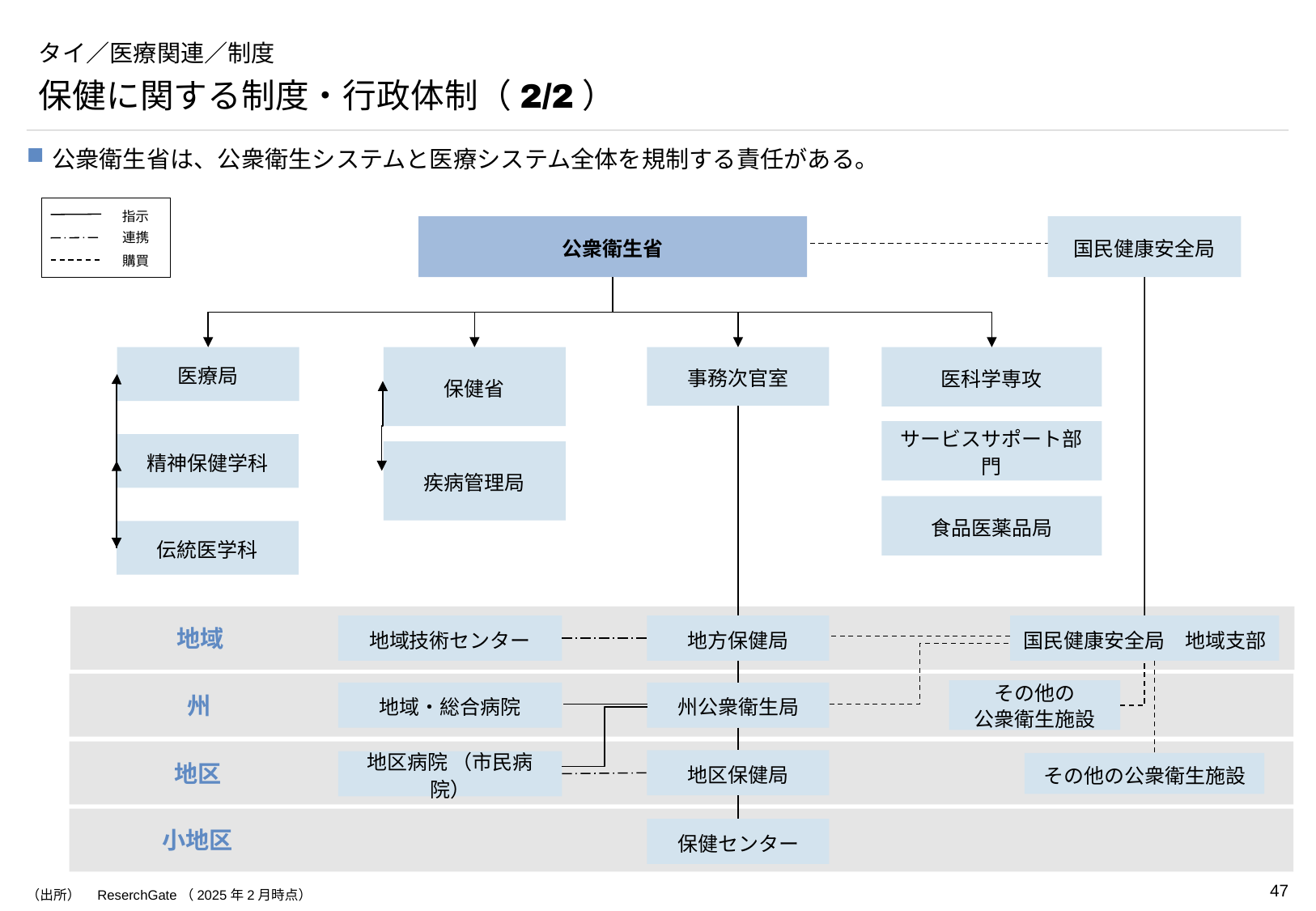

# タイ／医療関連／制度
保健に関する制度・行政体制（2/2）
公衆衛生省は、公衆衛生システムと医療システム全体を規制する責任がある。

指示
連携
購買
公衆衛生省
国民健康安全局
医療局
保健省
事務次官室
医科学専攻
サービスサポート部門
精神保健学科
疾病管理局
食品医薬品局
伝統医学科

地域技術センター
地方保健局
国民健康安全局　地域支部
地域

その他の
公衆衛生施設
地域・総合病院
州公衆衛生局
州

地区保健局
地区病院 （市民病院）
地区
その他の公衆衛生施設

保健センター
小地区
（出所）　ReserchGate（2025年2月時点）